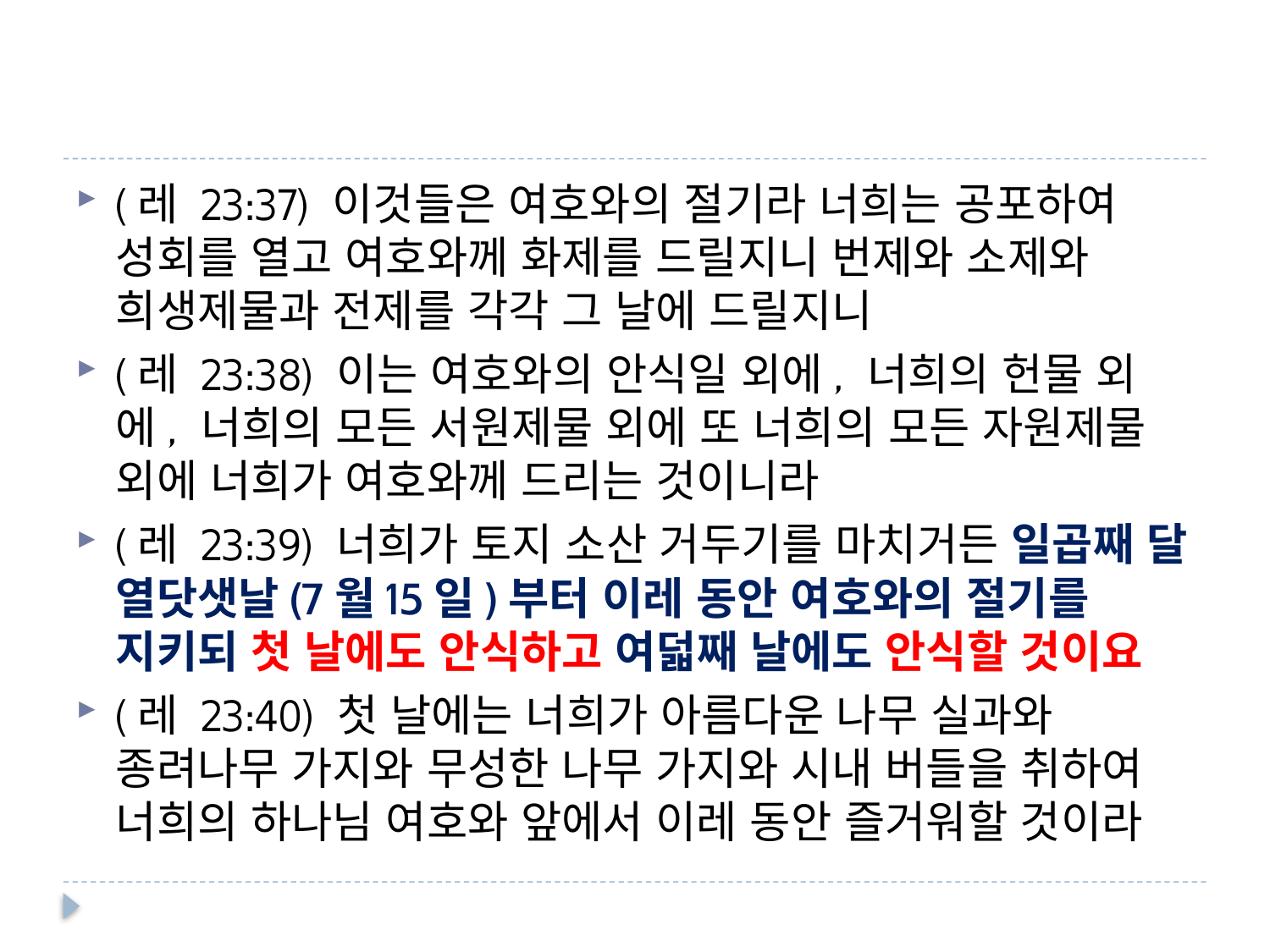

#
(레 23:37) 이것들은 여호와의 절기라 너희는 공포하여 성회를 열고 여호와께 화제를 드릴지니 번제와 소제와 희생제물과 전제를 각각 그 날에 드릴지니
(레 23:38) 이는 여호와의 안식일 외에, 너희의 헌물 외에, 너희의 모든 서원제물 외에 또 너희의 모든 자원제물 외에 너희가 여호와께 드리는 것이니라
(레 23:39) 너희가 토지 소산 거두기를 마치거든 일곱째 달 열닷샛날(7월15일)부터 이레 동안 여호와의 절기를 지키되 첫 날에도 안식하고 여덟째 날에도 안식할 것이요
(레 23:40) 첫 날에는 너희가 아름다운 나무 실과와 종려나무 가지와 무성한 나무 가지와 시내 버들을 취하여 너희의 하나님 여호와 앞에서 이레 동안 즐거워할 것이라